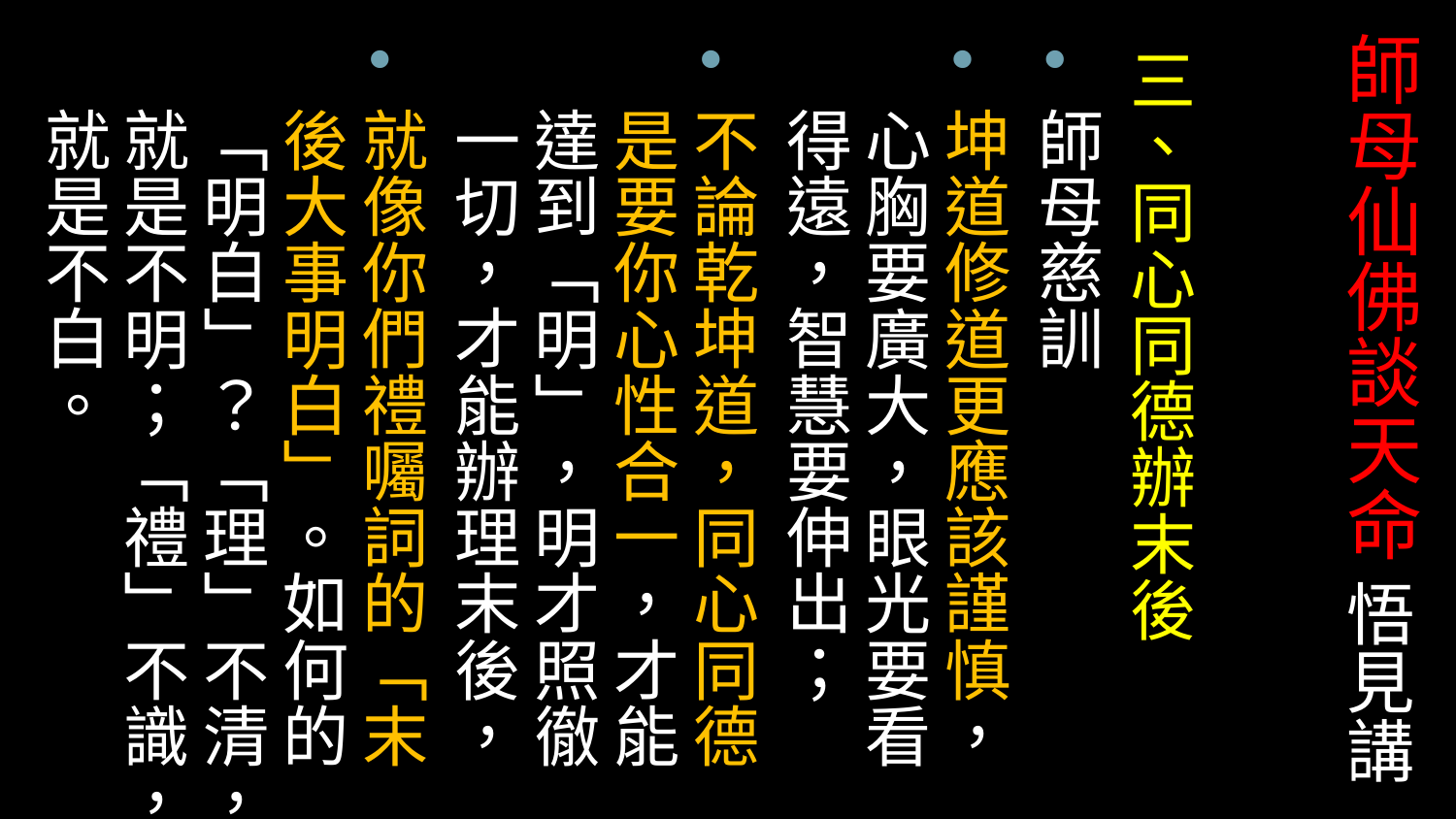

# 師母仙佛談天命 悟見講
三、同心同德辦末後
師母慈訓
坤道修道更應該謹慎，心胸要廣大，眼光要看得遠，智慧要伸出；
不論乾坤道，同心同德是要你心性合一，才能達到「明」，明才照徹一切，才能辦理末後，
就像你們禮囑詞的「末後大事明白」。如何的「明白」？「理」不清，就是不明；「禮」不識，就是不白。